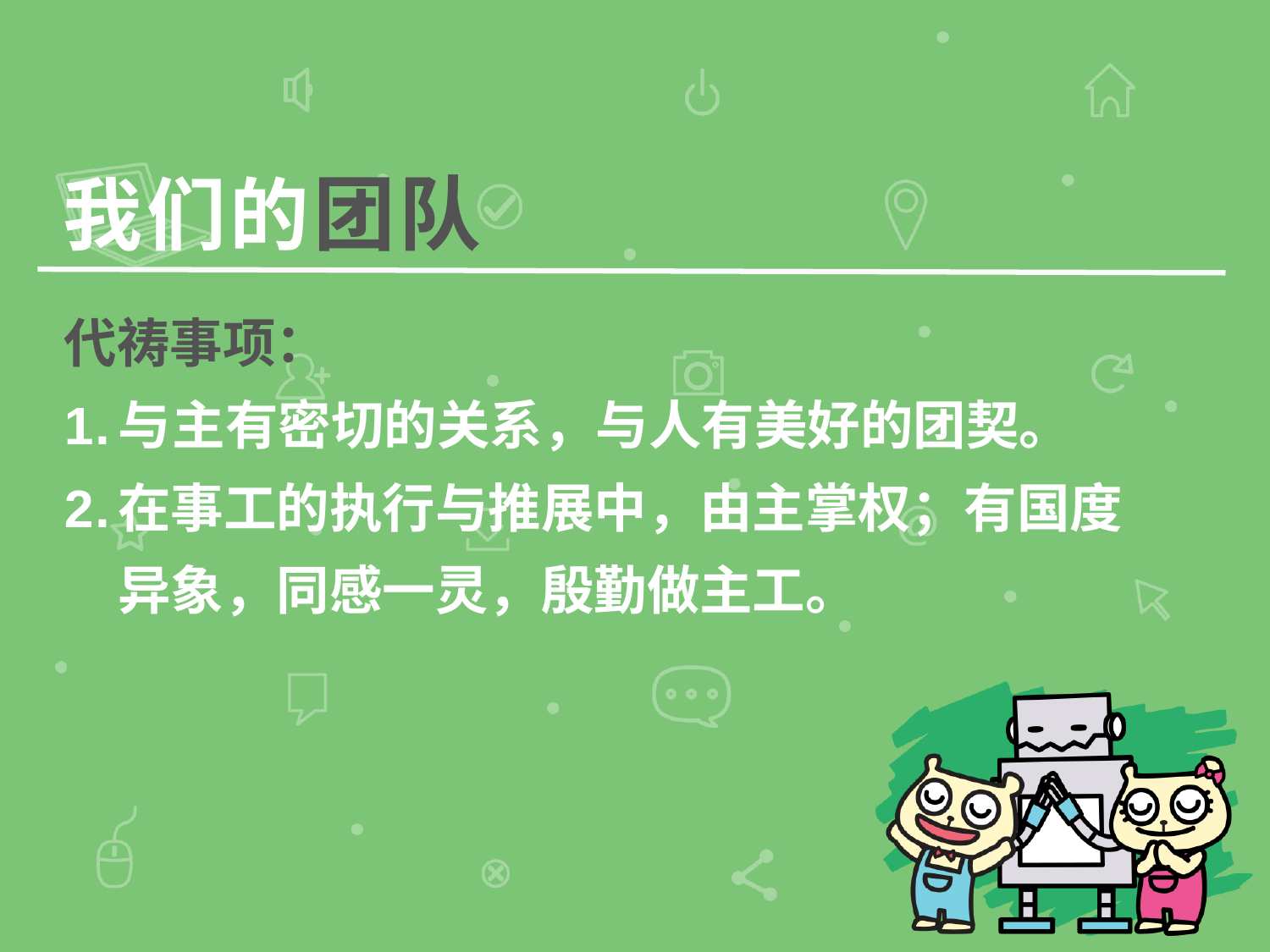

我们的团队
代祷事项：
与主有密切的关系，与人有美好的团契。
在事工的执行与推展中，由主掌权；有国度异象，同感一灵，殷勤做主工。